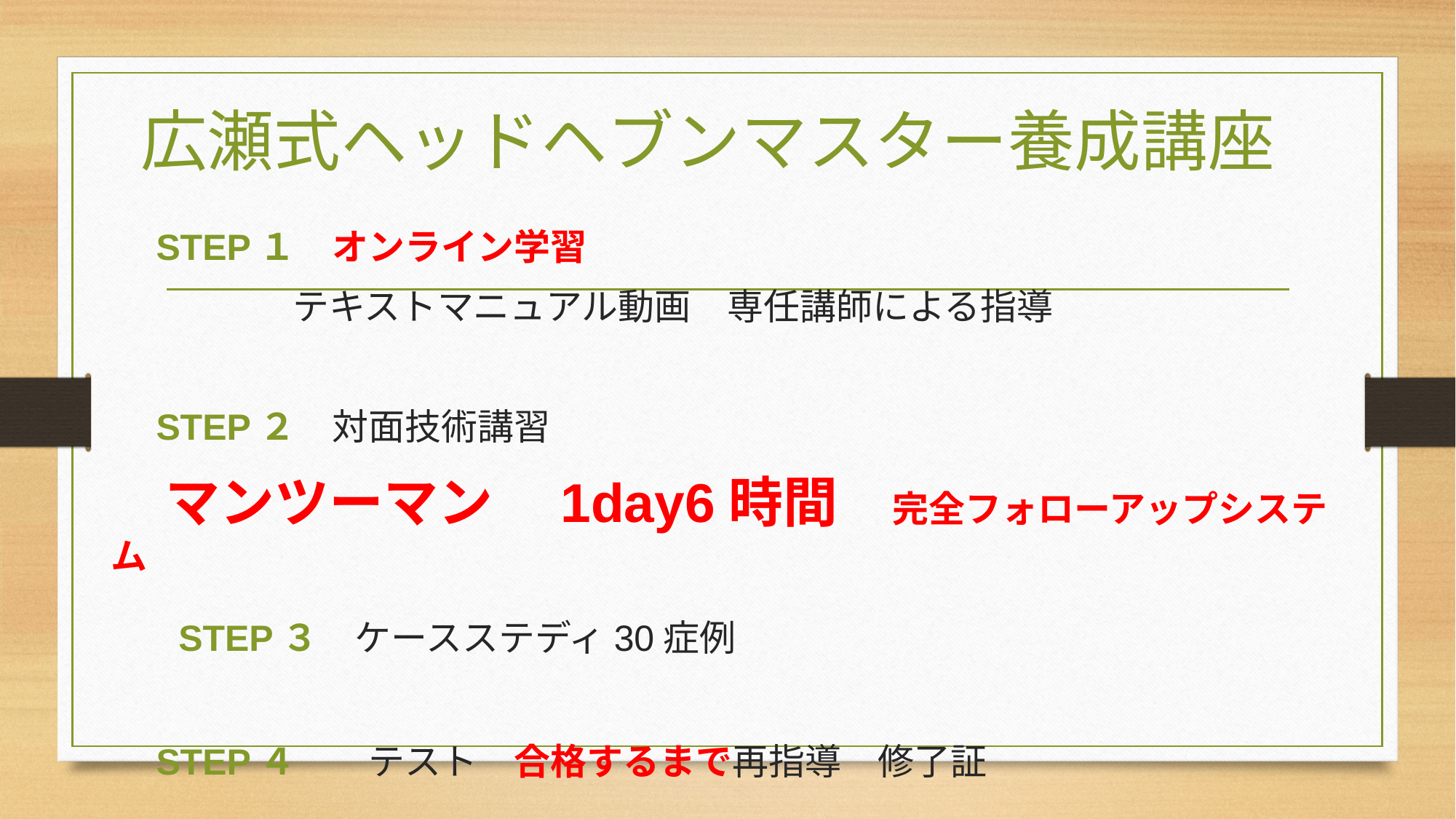

# 広瀬式ヘッドヘブンマスター養成講座
　STEP１　オンライン学習
　　　　　テキストマニュアル動画　専任講師による指導

　STEP２　対面技術講習
　マンツーマン　1day6時間　完全フォローアップシステム
　STEP３　ケースステディ30症例

　STEP４　　テスト　合格するまで再指導　修了証